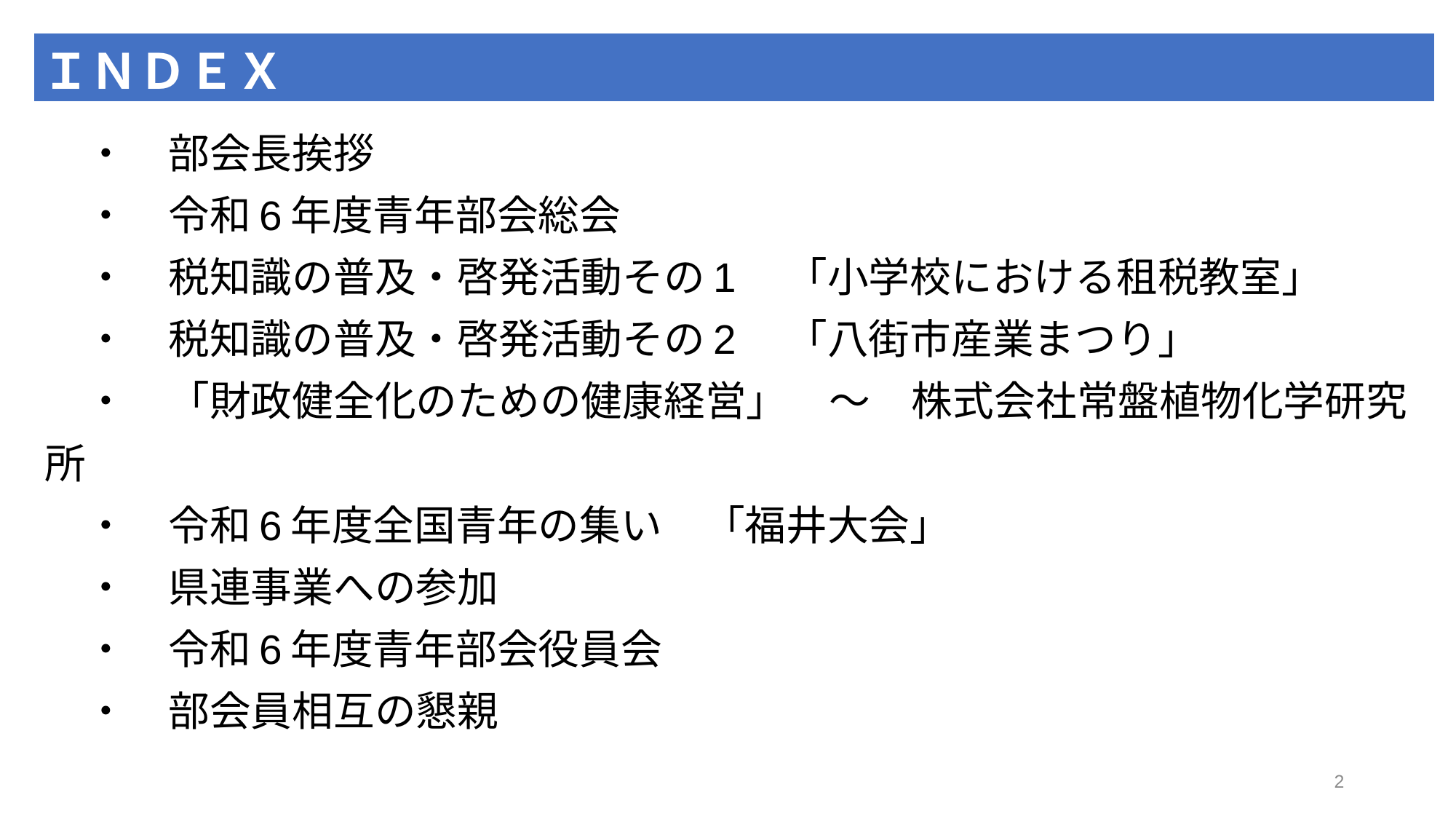

| ＩＮＤＥＸ |
| --- |
# ・　部会長挨拶　 　・　令和6年度青年部会総会 　・　税知識の普及・啓発活動その1　「小学校における租税教室」 　・　税知識の普及・啓発活動その2　「八街市産業まつり」 　・　「財政健全化のための健康経営」　～　株式会社常盤植物化学研究所 　・　令和6年度全国青年の集い　「福井大会」 　・　県連事業への参加 　・　令和6年度青年部会役員会 　・　部会員相互の懇親
2